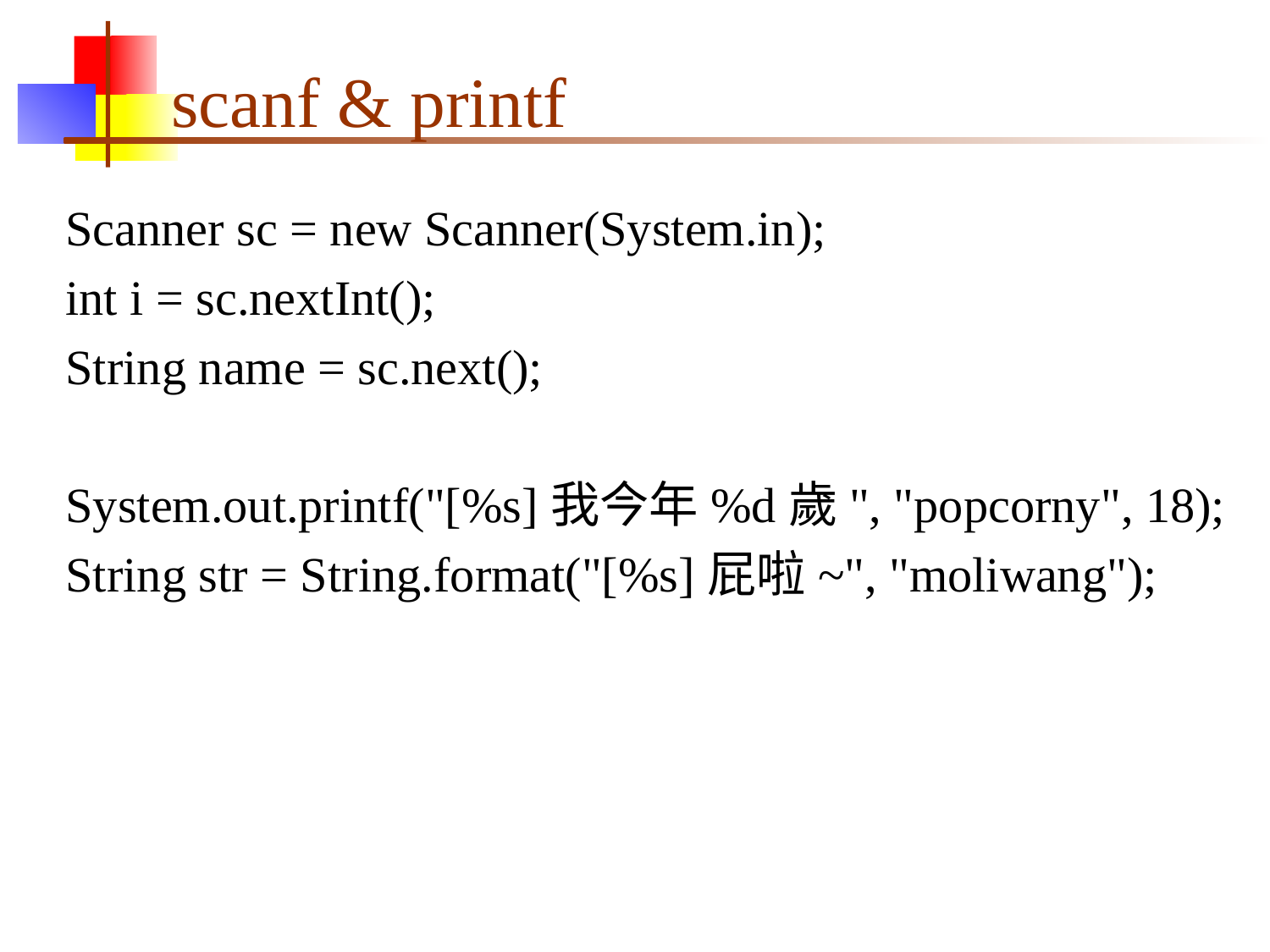

# scanf & printf
Scanner sc = new Scanner(System.in);
int i = sc.nextInt();
String name = sc.next();

System.out.printf("[%s]我今年%d歲", "popcorny", 18);
String str = String.format("[%s]屁啦~", "moliwang");